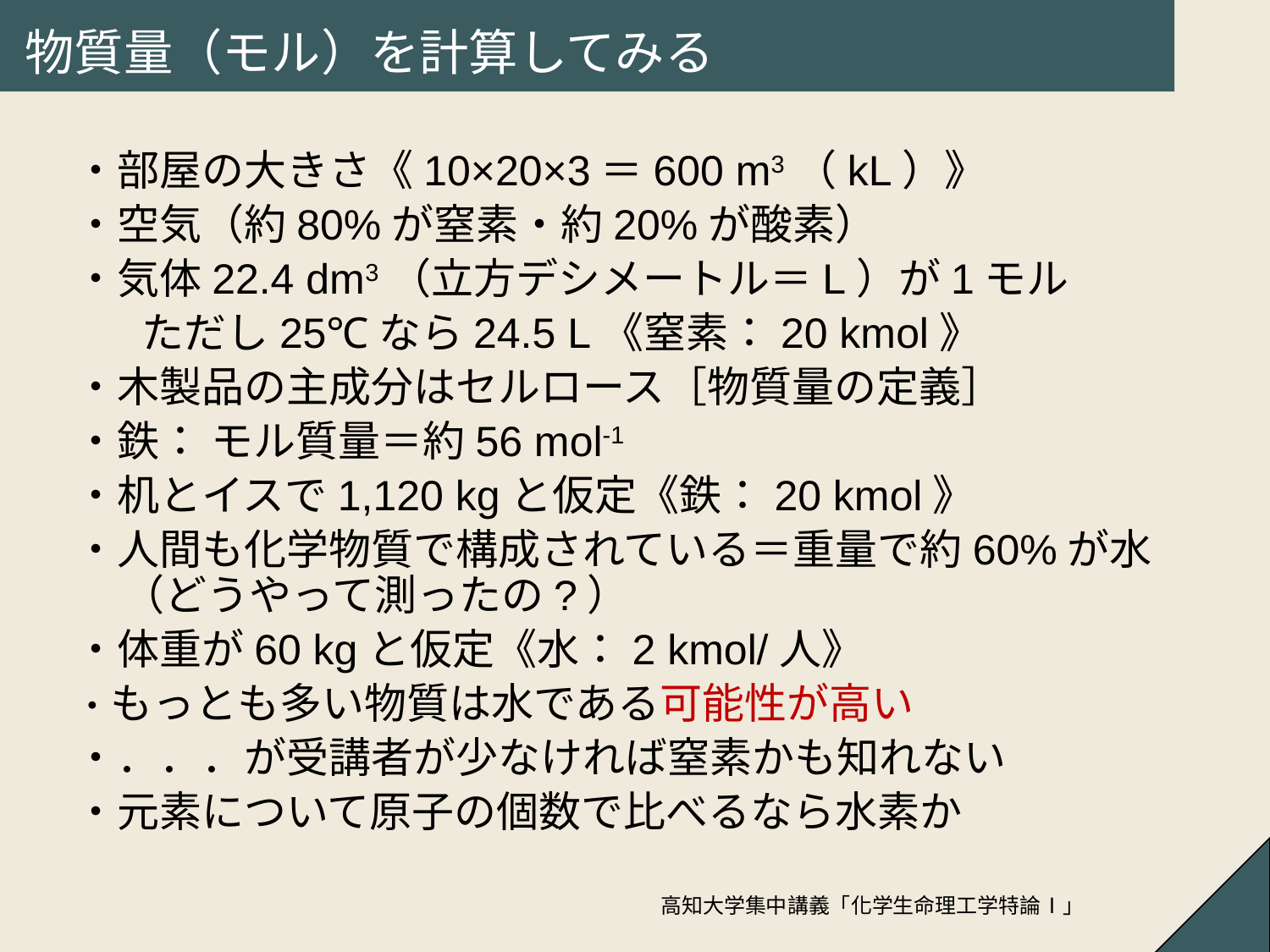

# 物質量（モル）を計算してみる
・部屋の大きさ《10×20×3＝600 m3（kL）》
・空気（約80%が窒素・約20%が酸素）
・気体22.4 dm3（立方デシメートル＝L）が1モル
	 ただし25℃なら24.5 L《窒素：20 kmol》
・木製品の主成分はセルロース［物質量の定義］
・鉄： モル質量＝約56 mol-1
・机とイスで1,120 kgと仮定《鉄：20 kmol》
・人間も化学物質で構成されている＝重量で約60%が水（どうやって測ったの?）
・体重が60 kgと仮定《水：2 kmol/人》
・もっとも多い物質は水である可能性が高い
・．．．が受講者が少なければ窒素かも知れない
・元素について原子の個数で比べるなら水素か